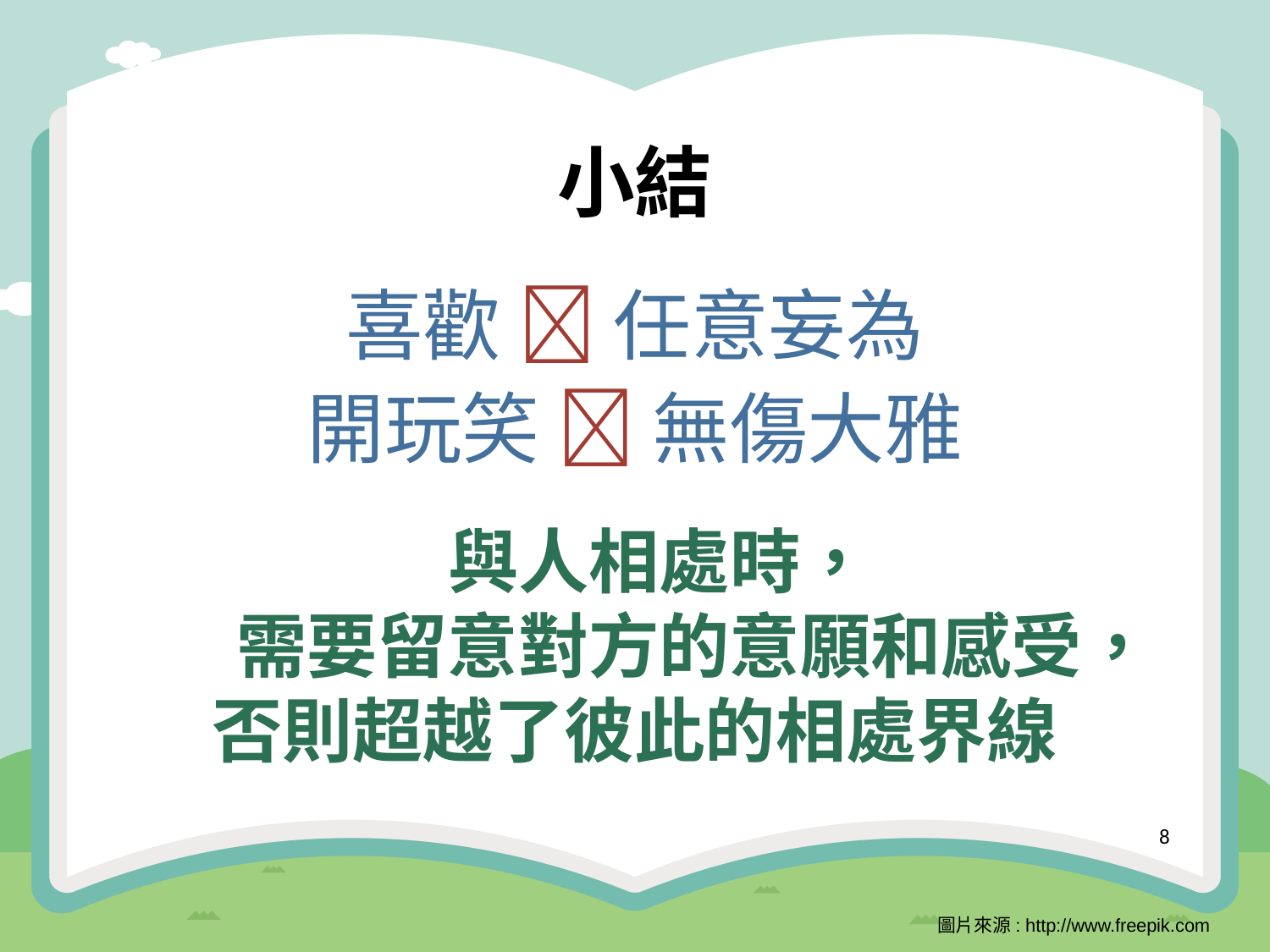

小結
喜歡 ≠ 任意妄為
開玩笑 ≠ 無傷大雅
  與人相處時，
  需要留意對方的意願和感受，
否則超越了彼此的相處界線
8
圖片來源: http://www.freepik.com